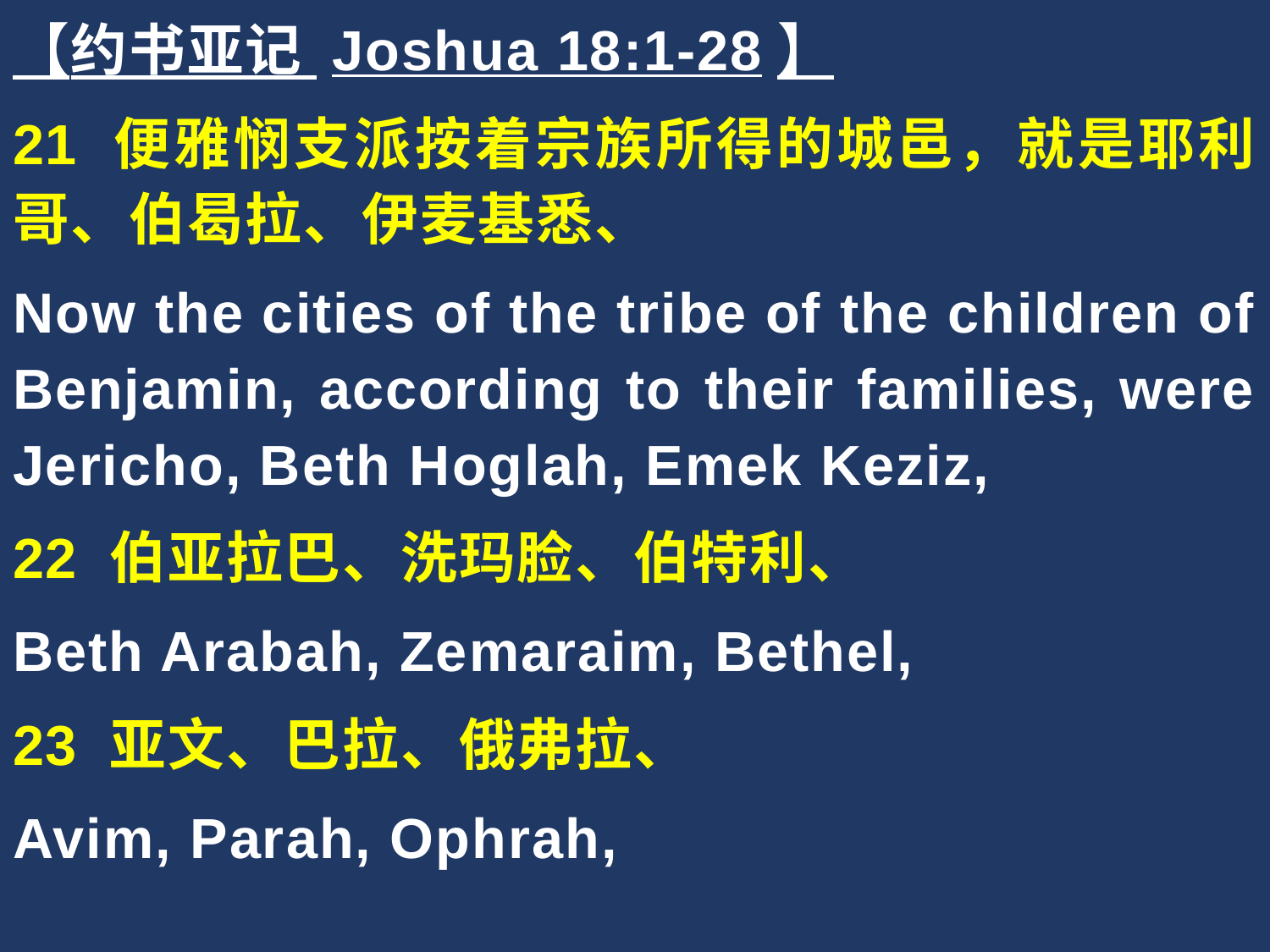

【约书亚记 Joshua 18:1-28】
21 便雅悯支派按着宗族所得的城邑，就是耶利哥、伯曷拉、伊麦基悉、
Now the cities of the tribe of the children of Benjamin, according to their families, were Jericho, Beth Hoglah, Emek Keziz,
22 伯亚拉巴、洗玛脸、伯特利、
Beth Arabah, Zemaraim, Bethel,
23 亚文、巴拉、俄弗拉、
Avim, Parah, Ophrah,